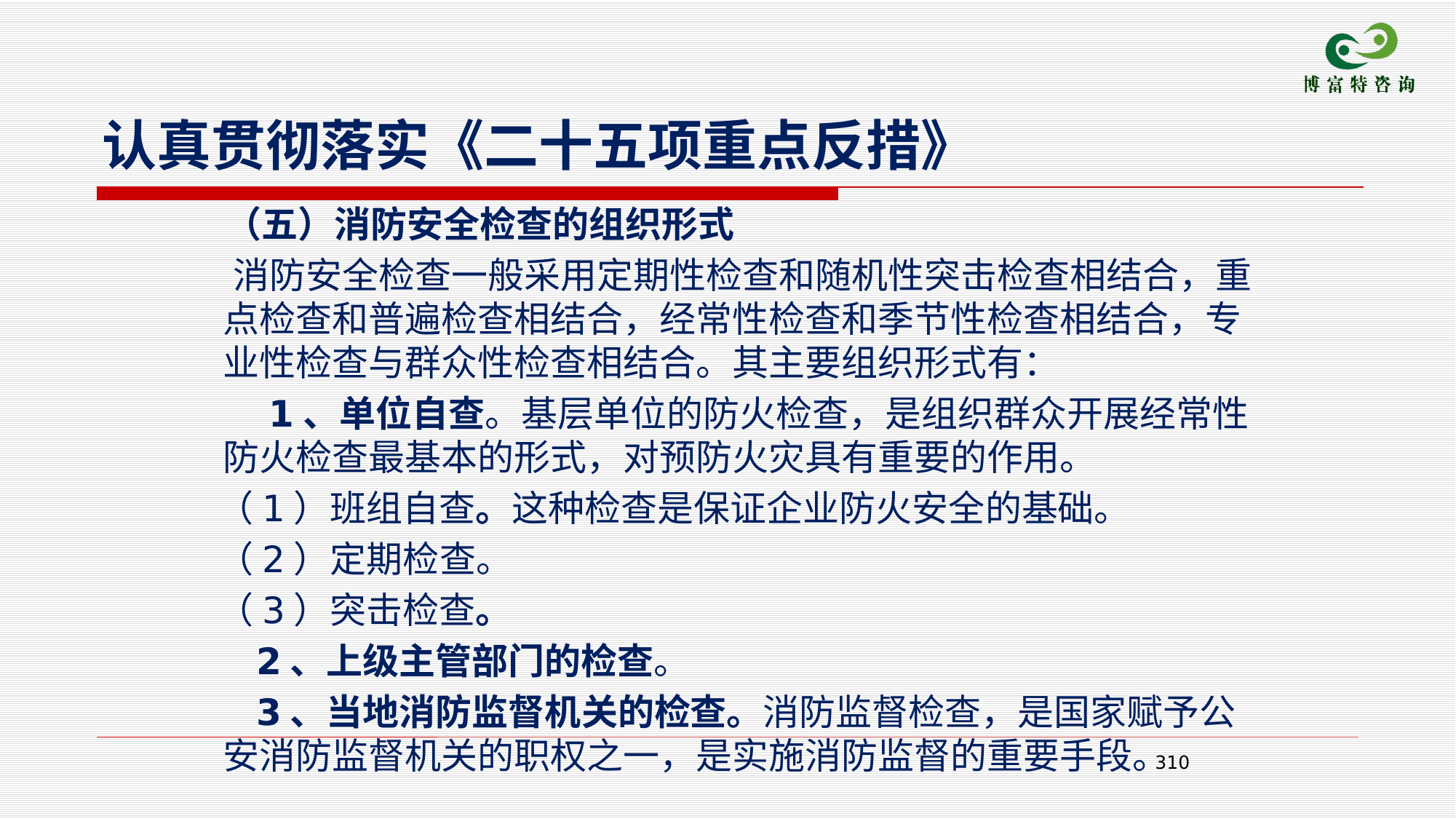

认真贯彻落实《二十五项重点反措》
      （五）消防安全检查的组织形式
       消防安全检查一般采用定期性检查和随机性突击检查相结合，重点检查和普遍检查相结合，经常性检查和季节性检查相结合，专业性检查与群众性检查相结合。其主要组织形式有：
        1、单位自查。基层单位的防火检查，是组织群众开展经常性防火检查最基本的形式，对预防火灾具有重要的作用。
     （1）班组自查。这种检查是保证企业防火安全的基础。
     （2）定期检查。
     （3）突击检查。
       2、上级主管部门的检查。
       3、当地消防监督机关的检查。消防监督检查，是国家赋予公安消防监督机关的职权之一，是实施消防监督的重要手段。

310